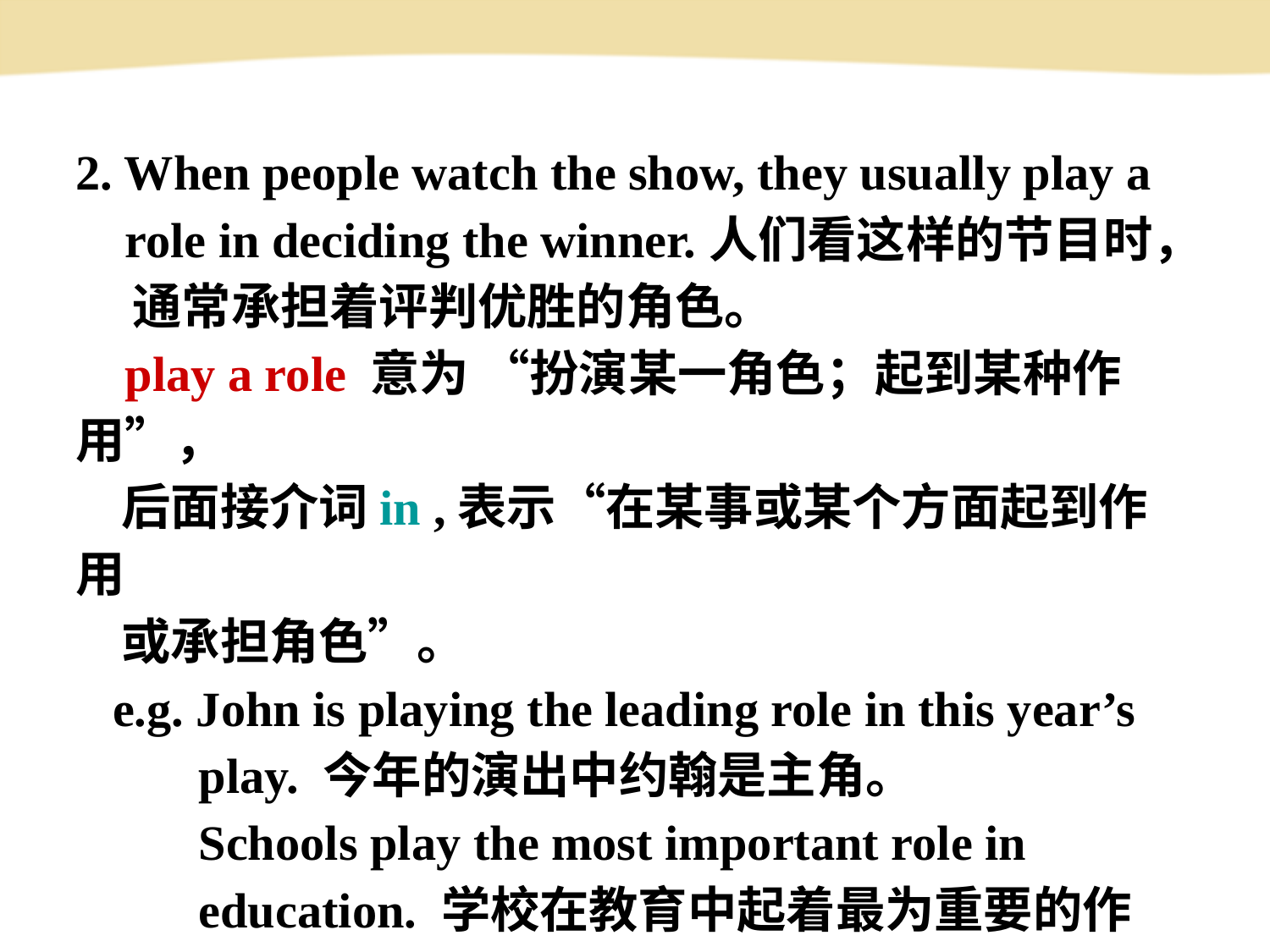

2. When people watch the show, they usually play a
    role in deciding the winner.人们看这样的节目时，
    通常承担着评判优胜的角色。
    play a role 意为 “扮演某一角色；起到某种作用”，
   后面接介词in ,表示“在某事或某个方面起到作用
   或承担角色”。
   e.g. John is playing the leading role in this year’s
          play. 今年的演出中约翰是主角。
          Schools play the most important role in
          education. 学校在教育中起着最为重要的作用。